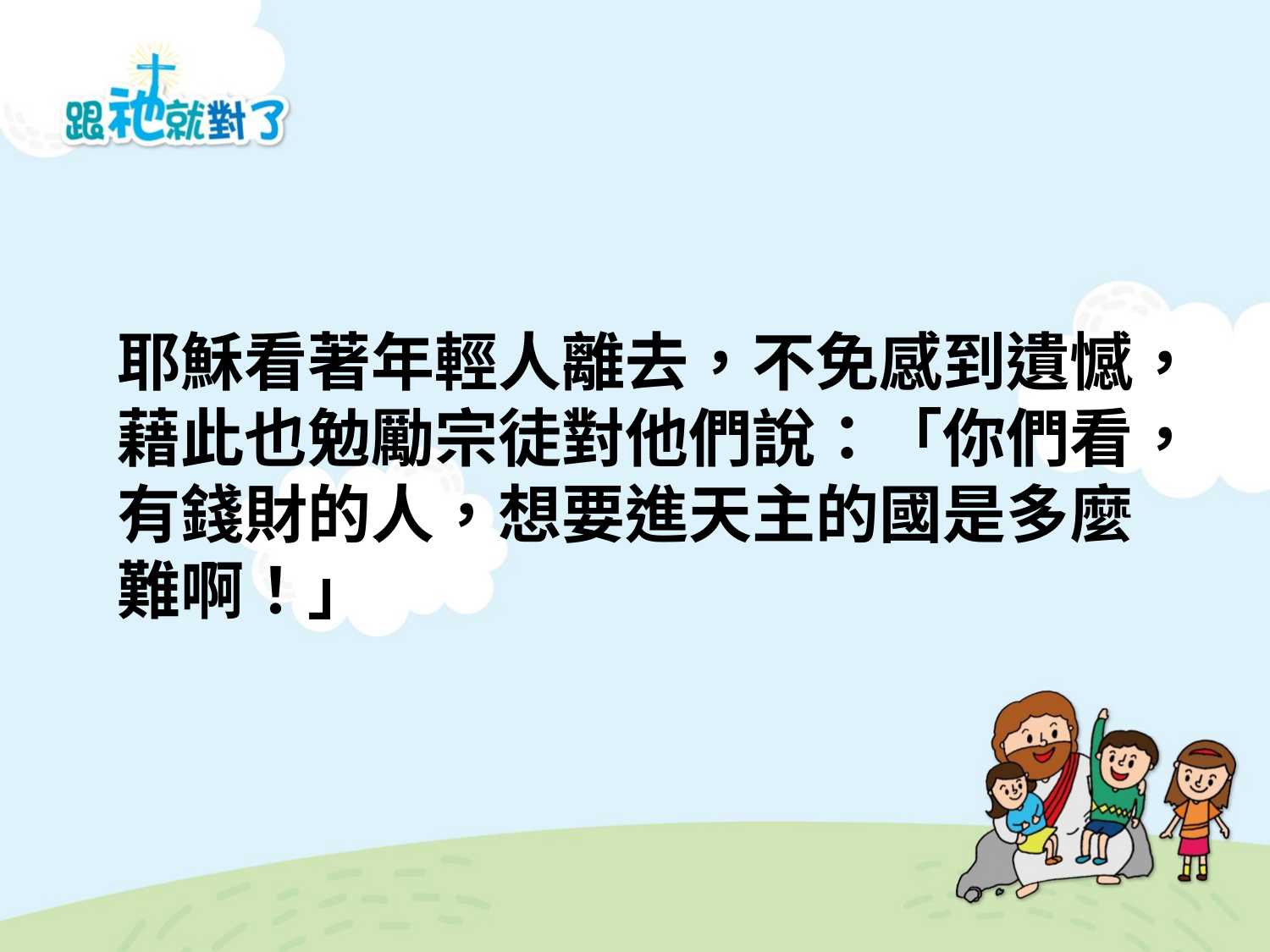

耶穌看著年輕人離去，不免感到遺憾，藉此也勉勵宗徒對他們說：「你們看，有錢財的人，想要進天主的國是多麼難啊！」